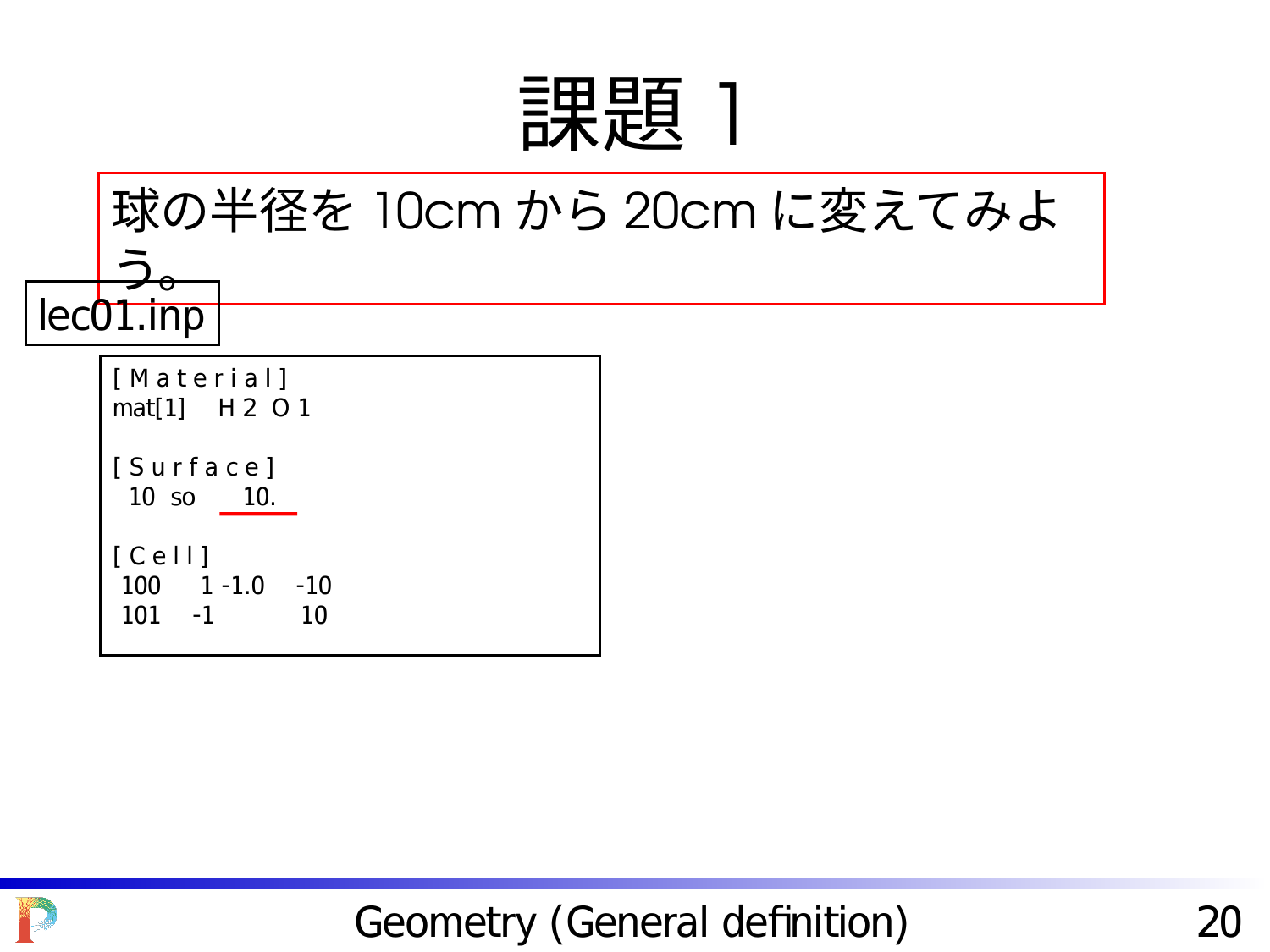

課題1
球の半径を10cmから20cmに変えてみよう。
lec01.inp
[ M a t e r i a l ]
mat[1]    H 2  O 1

[ S u r f a c e ]
  10  so      10.

[ C e l l ]
 100     1 -1.0    -10
 101    -1           10

Geometry (General definition)